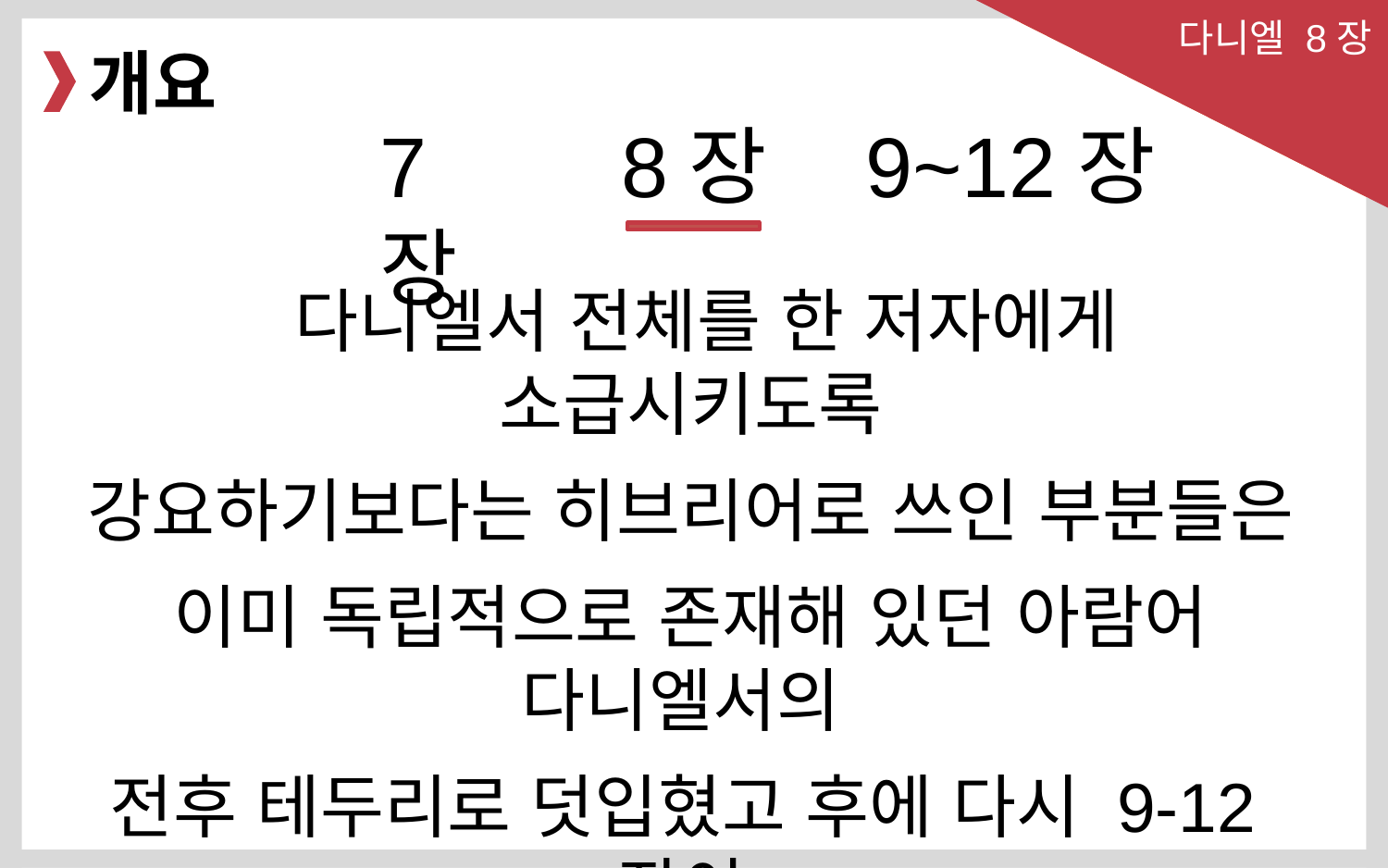

다니엘 8장
개요

7장
9~12장
8장

 다니엘서 전체를 한 저자에게 소급시키도록
강요하기보다는 히브리어로 쓰인 부분들은
이미 독립적으로 존재해 있던 아람어 다니엘서의
전후 테두리로 덧입혔고 후에 다시 9-12장이
첨부되었을 가능성이 많음